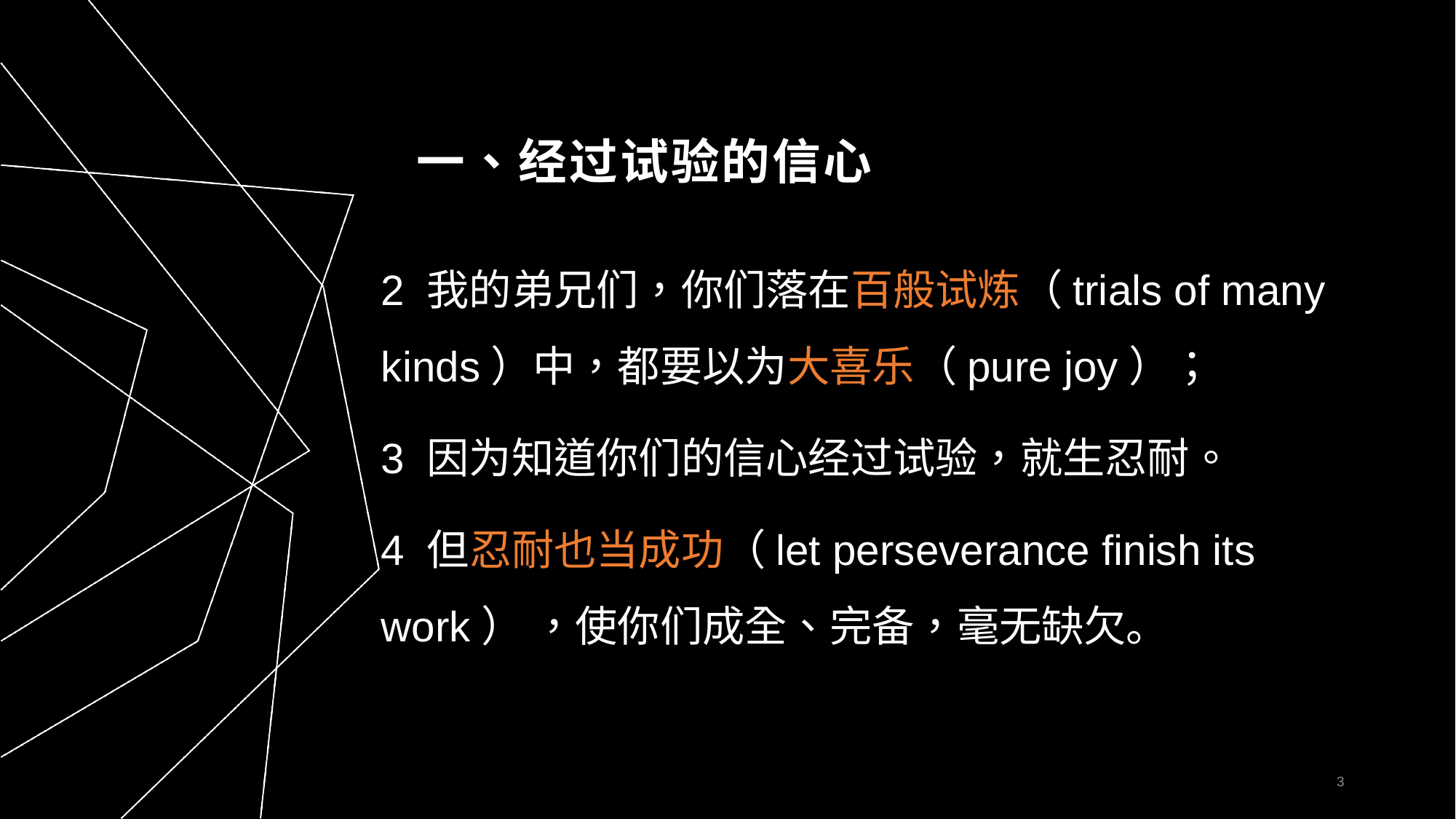

# 一、经过试验的信心
2 我的弟兄们，你们落在百般试炼（trials of many kinds）中，都要以为大喜乐（pure joy）；
3 因为知道你们的信心经过试验，就生忍耐。
4 但忍耐也当成功（let perseverance finish its work） ，使你们成全、完备，毫无缺欠。

3